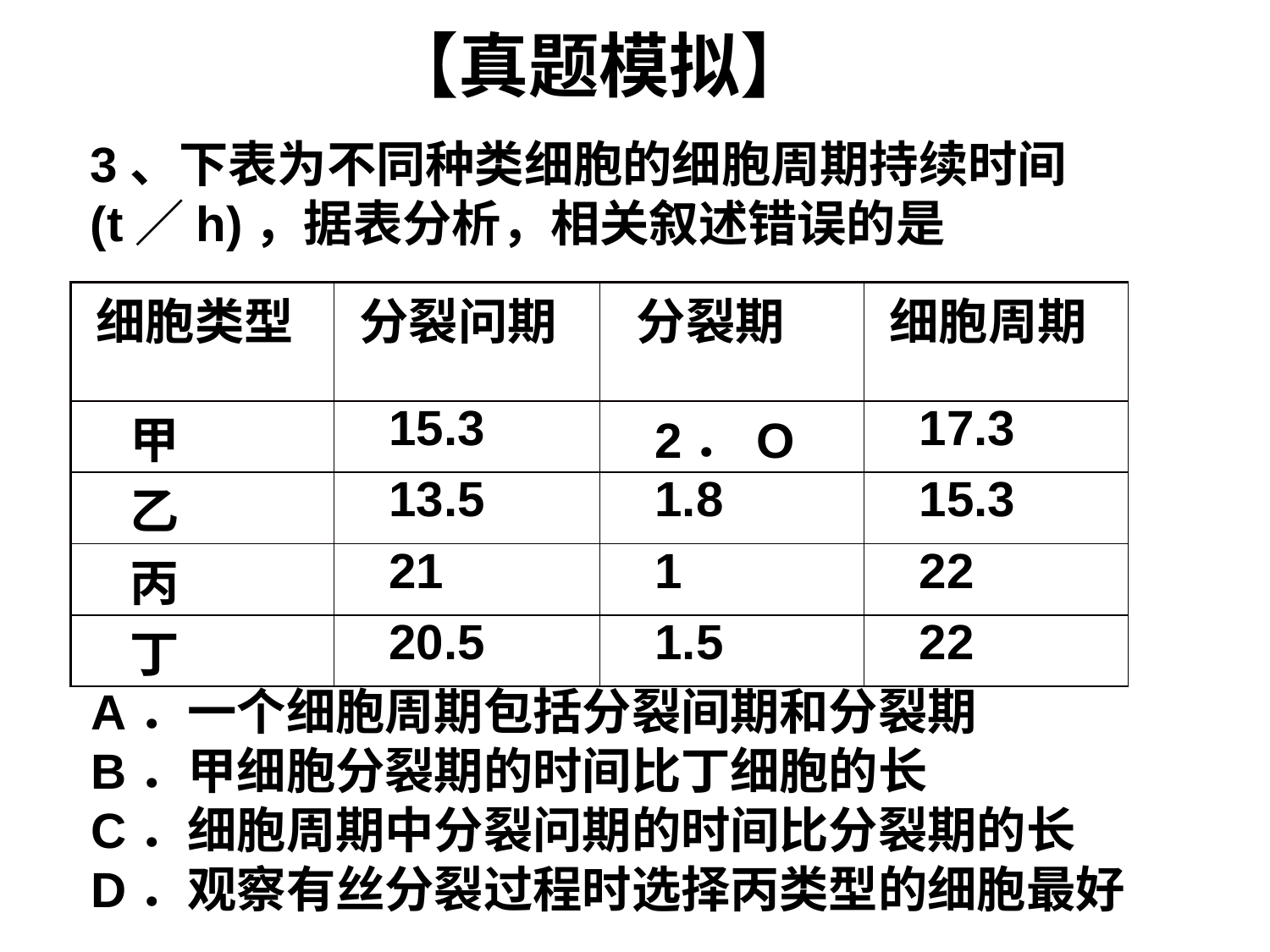

【真题模拟】
3、下表为不同种类细胞的细胞周期持续时间
(t／h)，据表分析，相关叙述错误的是
| 细胞类型 | 分裂问期 | 分裂期 | 细胞周期 |
| --- | --- | --- | --- |
| 甲 | 15.3 | 2．O | 17.3 |
| 乙 | 13.5 | 1.8 | 15.3 |
| 丙 | 21 | 1 | 22 |
| 丁 | 20.5 | 1.5 | 22 |
A．一个细胞周期包括分裂间期和分裂期
B．甲细胞分裂期的时间比丁细胞的长
C．细胞周期中分裂问期的时间比分裂期的长
D．观察有丝分裂过程时选择丙类型的细胞最好